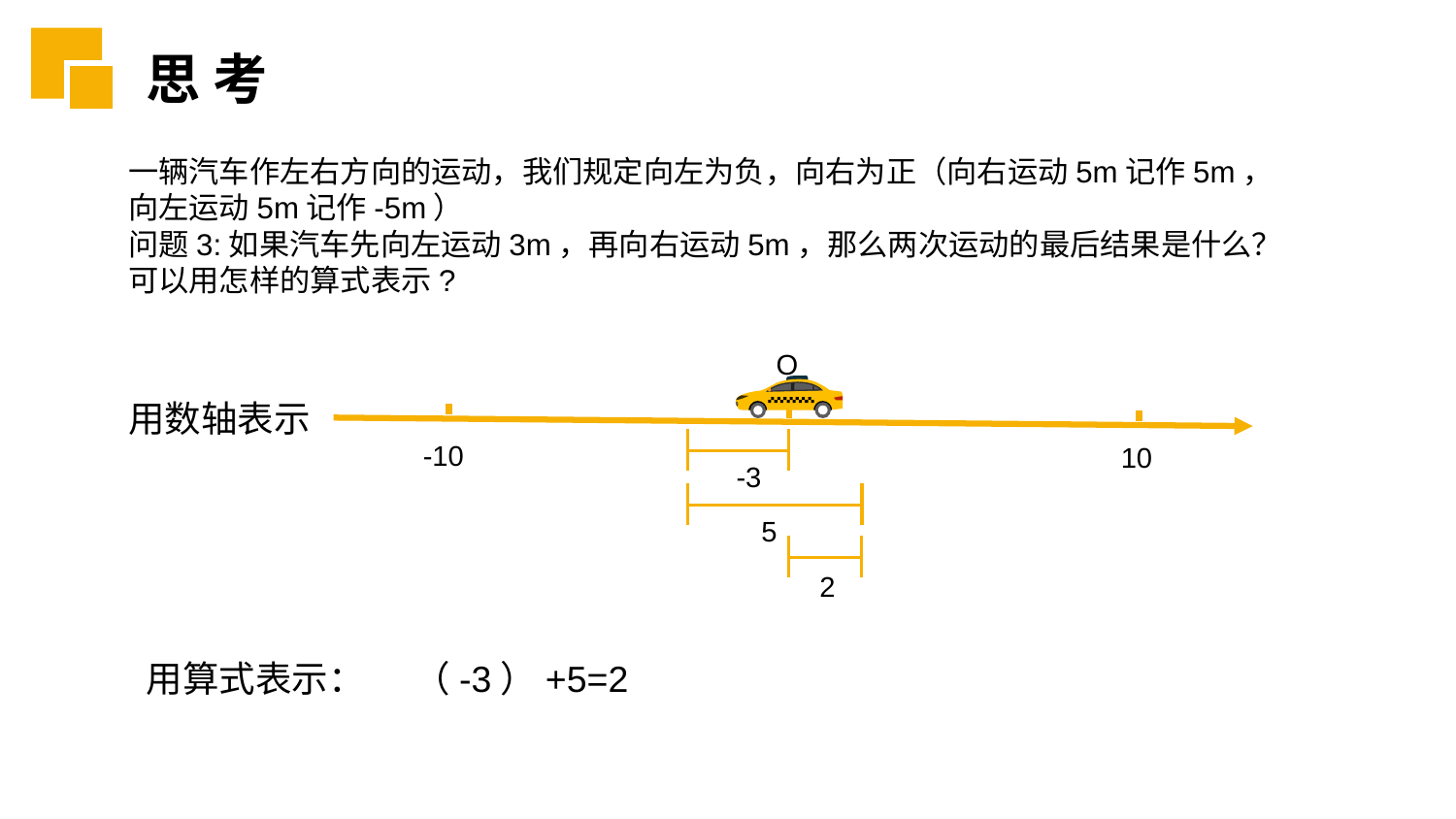

思 考
一辆汽车作左右方向的运动，我们规定向左为负，向右为正（向右运动5m记作5m，向左运动5m记作-5m）
问题3:如果汽车先向左运动3m，再向右运动5m，那么两次运动的最后结果是什么？可以用怎样的算式表示?
O
-10
10

用数轴表示
-3

5
2
用算式表示：      （-3）+5=2